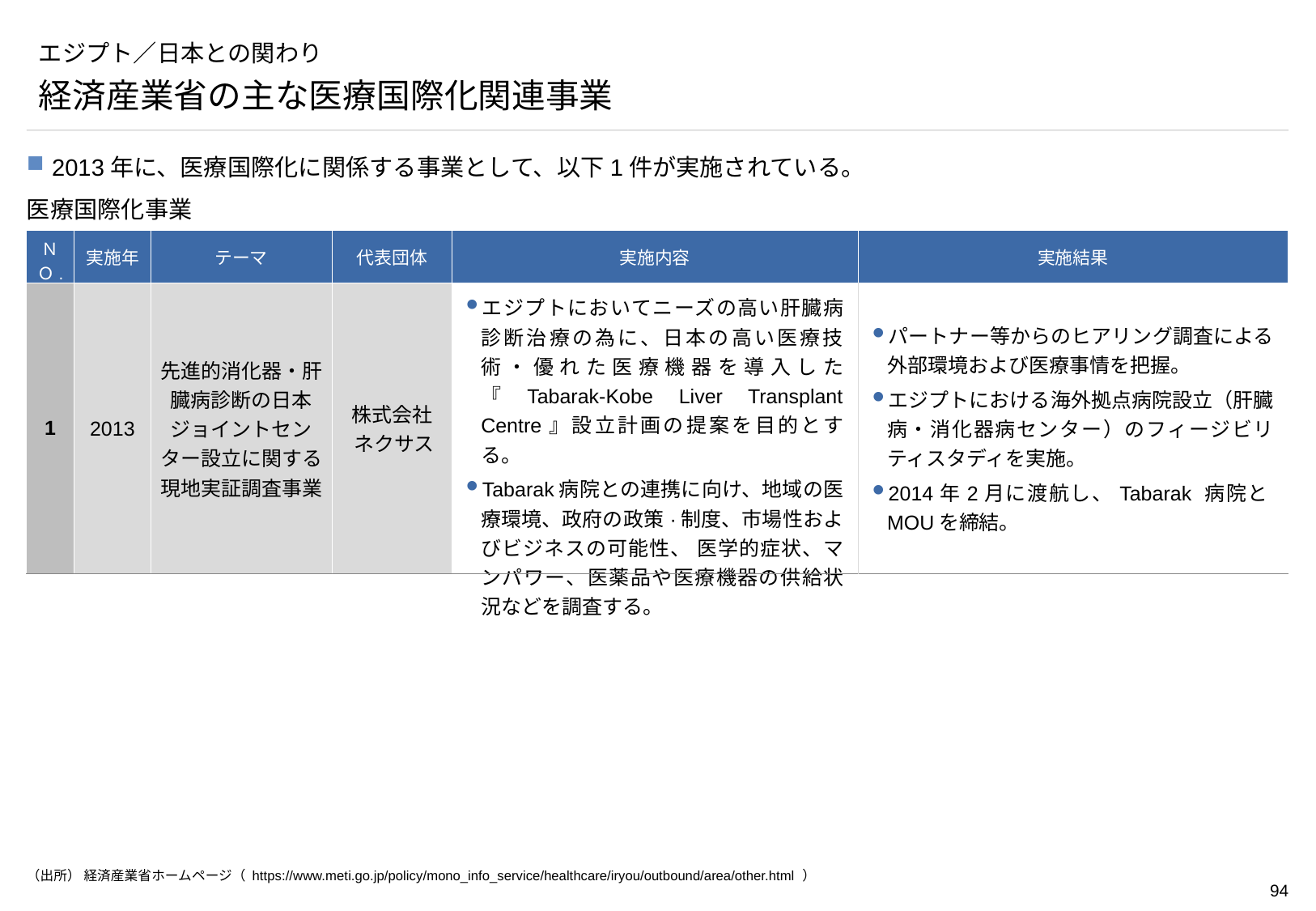

# エジプト／日本との関わり
経済産業省の主な医療国際化関連事業
2013年に、医療国際化に関係する事業として、以下1件が実施されている。
医療国際化事業
| ＮＯ. | 実施年 | テーマ | 代表団体 | 実施内容 | 実施結果 |
| --- | --- | --- | --- | --- | --- |
| 1 | 2013 | 先進的消化器・肝臓病診断の日本ジョイントセンター設立に関する現地実証調査事業 | 株式会社 ネクサス | エジプトにおいてニーズの高い肝臓病診断治療の為に、日本の高い医療技術・優れた医療機器を導入した『Tabarak-Kobe Liver Transplant Centre』設立計画の提案を目的とする。 Tabarak病院との連携に向け、地域の医療環境、政府の政策·制度、市場性およびビジネスの可能性、 医学的症状、マンパワー、医薬品や医療機器の供給状況などを調査する。 | パートナー等からのヒアリング調査による外部環境および医療事情を把握。 エジプトにおける海外拠点病院設立（肝臓病・消化器病センター）のフィージビリティスタディを実施。 2014年2月に渡航し、Tabarak 病院とMOUを締結。 |
（出所） 経済産業省ホームページ（ https://www.meti.go.jp/policy/mono_info_service/healthcare/iryou/outbound/area/other.html ）